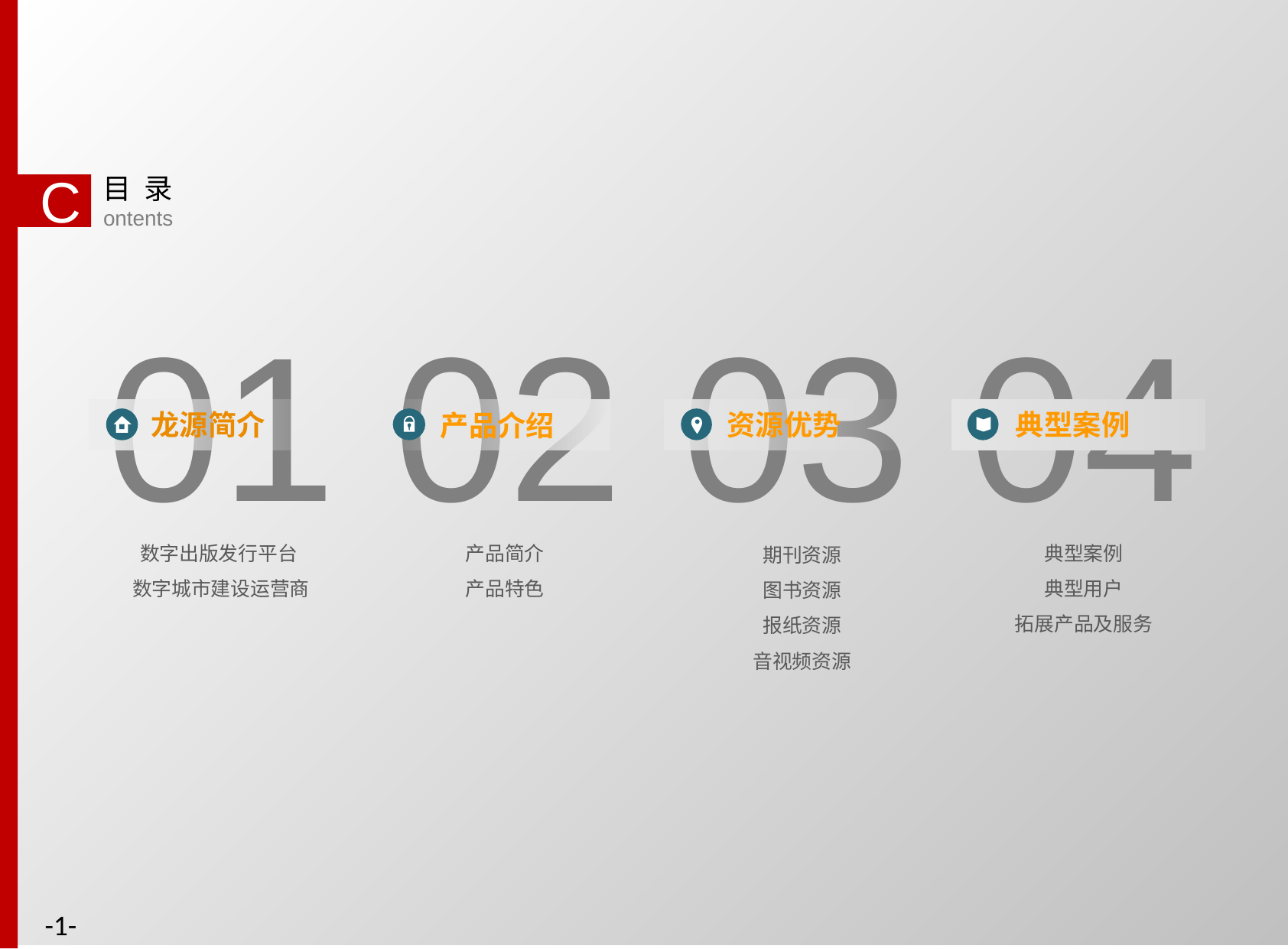

C
目  录

ontents
01

龙源简介

02

产品介绍

03

资源优势

04

典型案例

产品简介
产品特色
典型案例
典型用户
拓展产品及服务
数字出版发行平台
数字城市建设运营商
期刊资源
图书资源
报纸资源
音视频资源
-1-